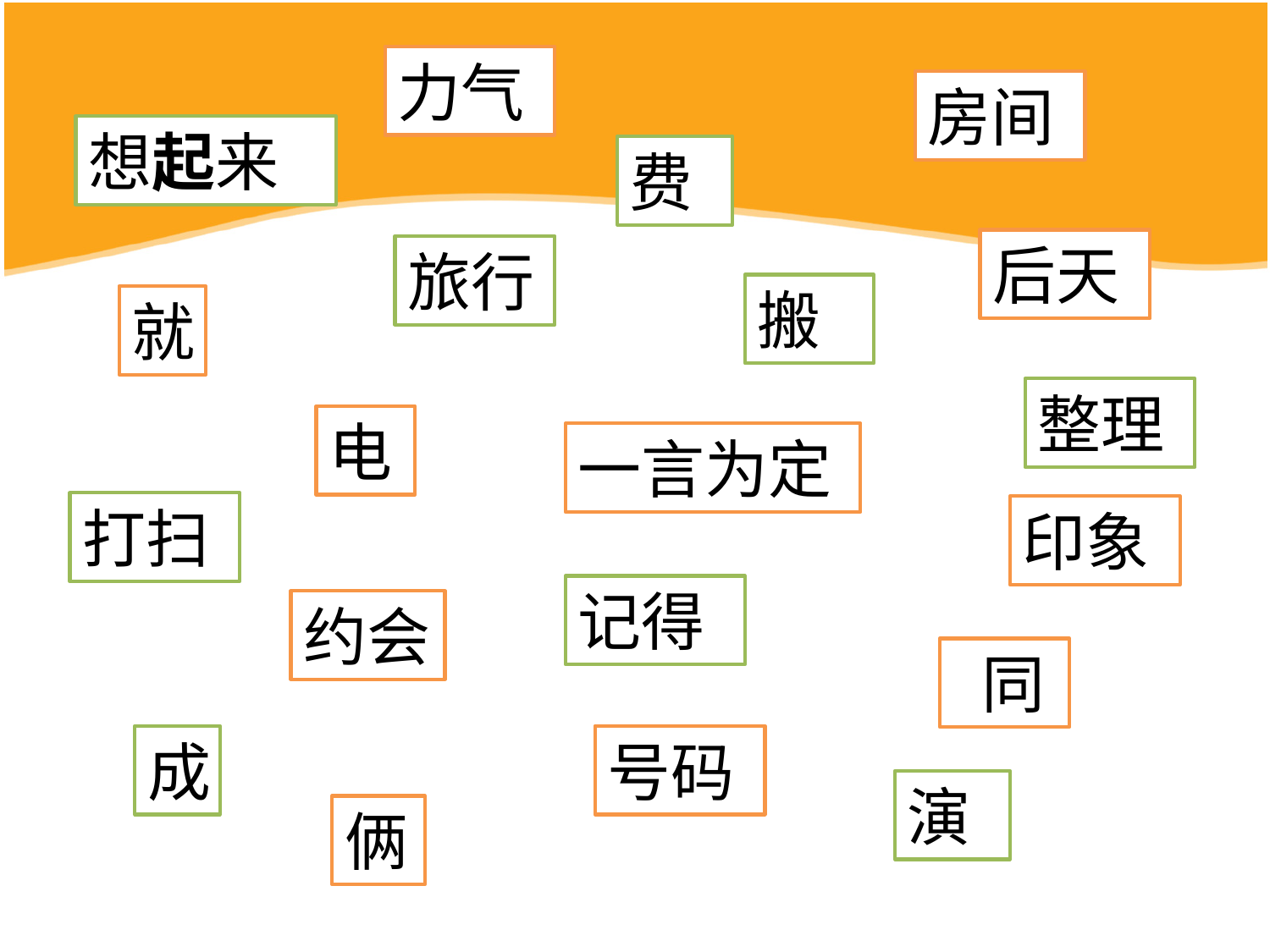

力气
房间
想起来
费
后天
旅行
搬
就
整理
电
一言为定
打扫
印象
记得
约会
 同
成
号码
演
俩